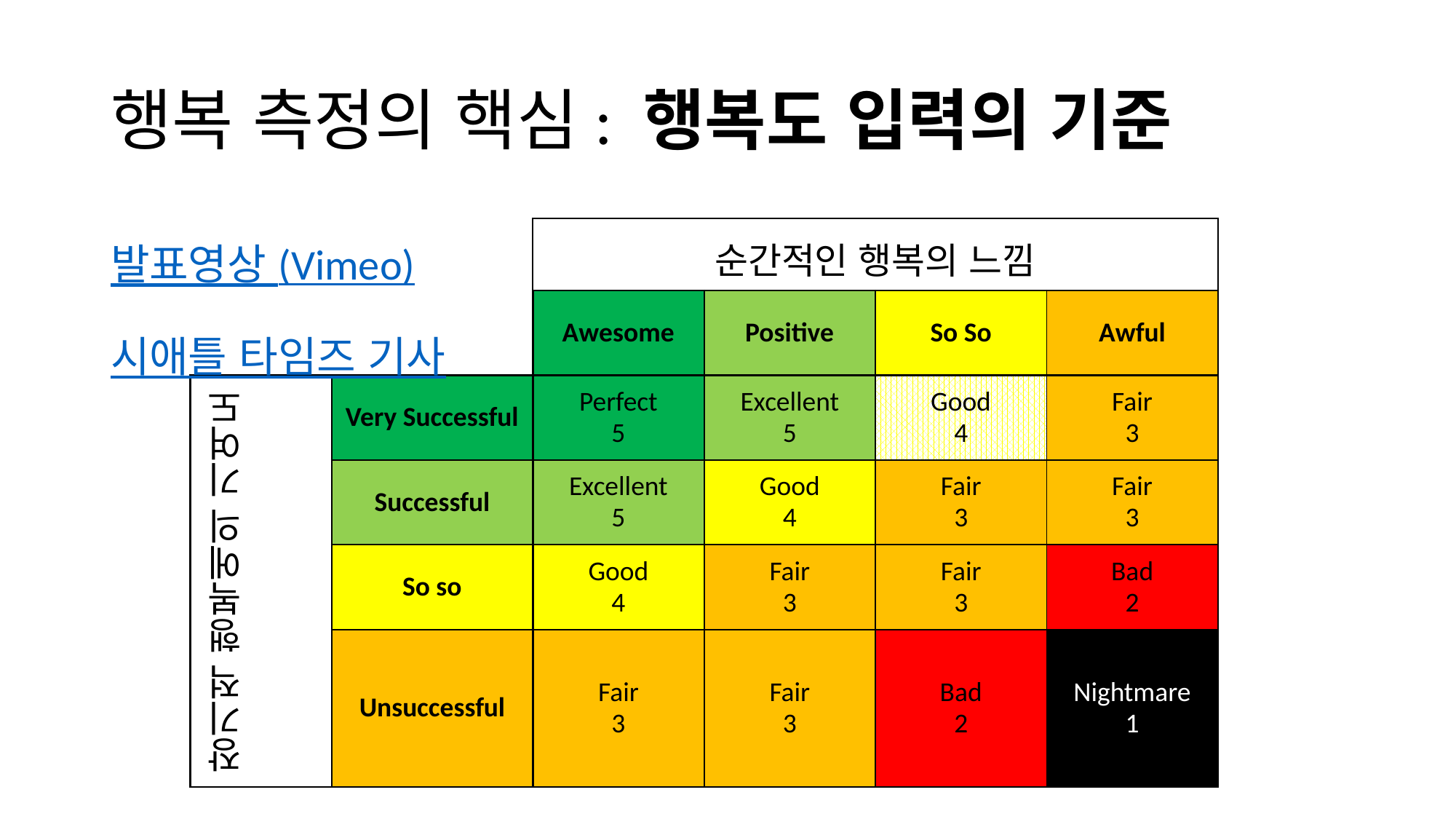

# 행복 측정의 핵심: 행복도 입력의 기준
발표영상 (Vimeo)
시애틀 타임즈 기사
|  |  | 순간적인 행복의 느낌 |  |  |  |
| --- | --- | --- | --- | --- | --- |
|  |  | Awesome | Positive | So So | Awful |
| 장기적 행복에의 기여도 | Very Successful | Perfect 5 | Excellent 5 | Good 4 | Fair 3 |
|  | Successful | Excellent 5 | Good 4 | Fair 3 | Fair 3 |
|  | So so | Good 4 | Fair 3 | Fair 3 | Bad 2 |
|  | Unsuccessful | Fair 3 | Fair 3 | Bad 2 | Nightmare 1 |